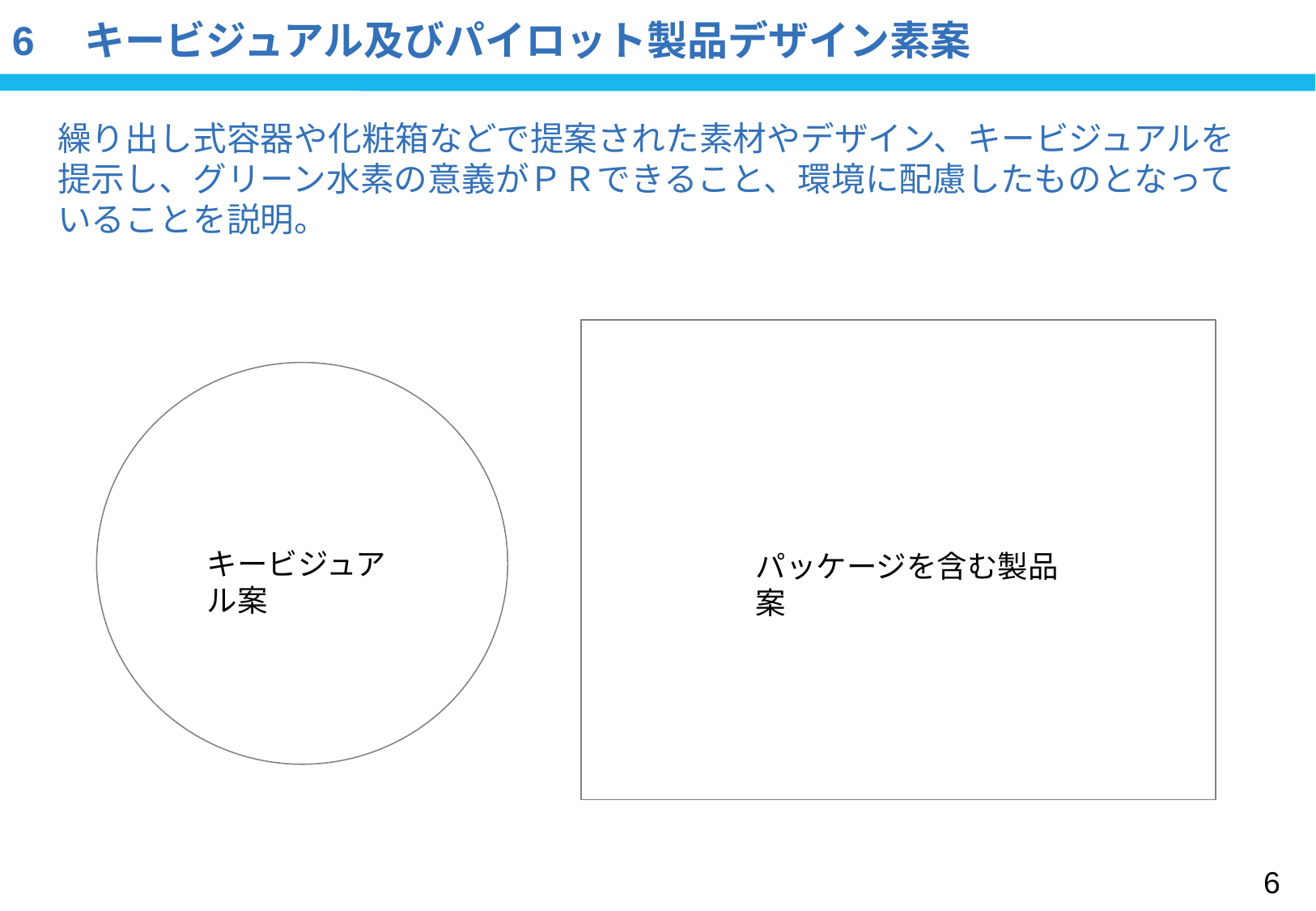

6　キービジュアル及びパイロット製品デザイン素案
繰り出し式容器や化粧箱などで提案された素材やデザイン、キービジュアルを提示し、グリーン水素の意義がＰＲできること、環境に配慮したものとなっていることを説明。

キービジュアル案
パッケージを含む製品案